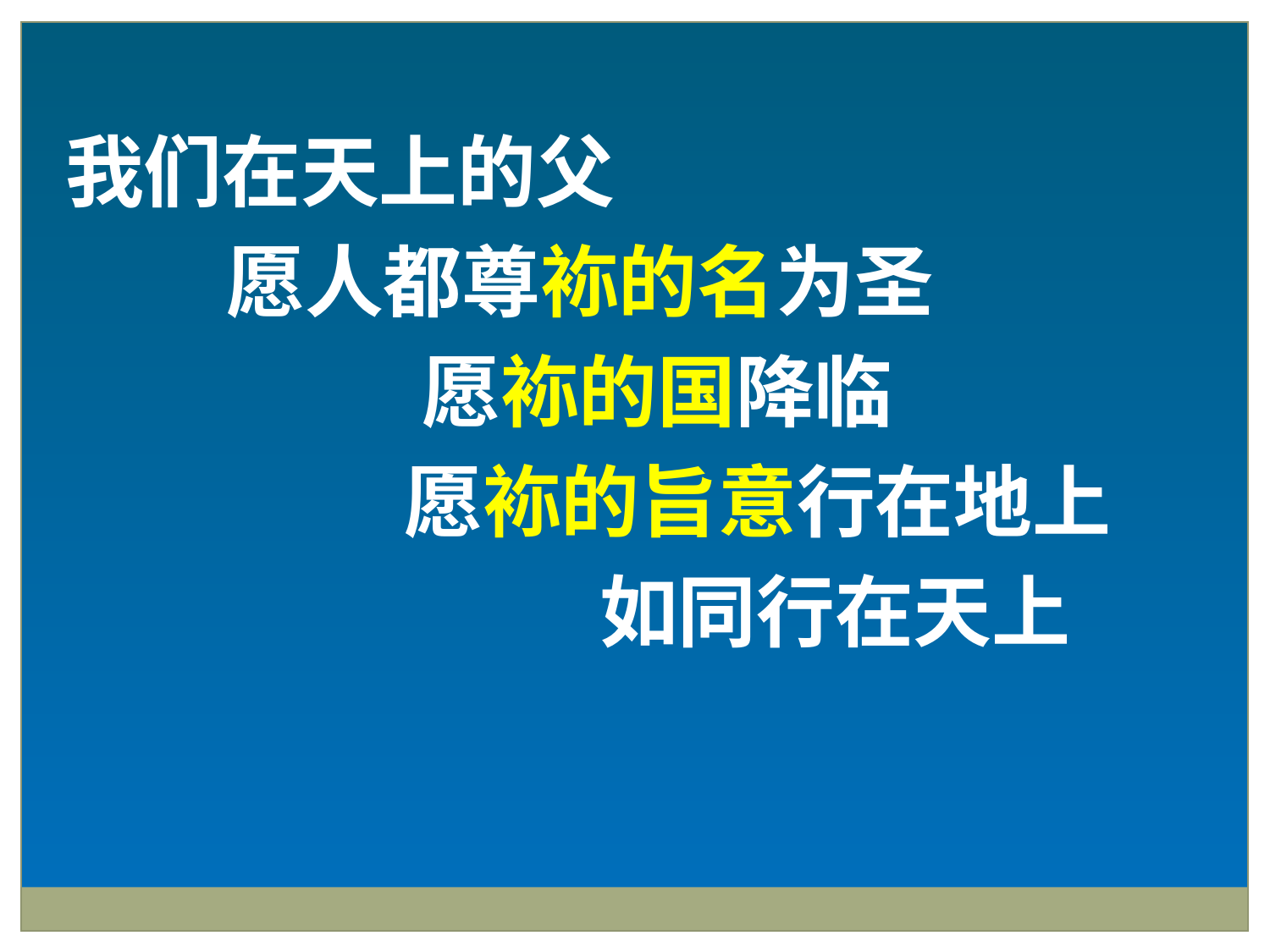

我们在天上的父
        愿人都尊袮的名为圣
                   愿袮的国降临
                  愿袮的旨意行在地上
                             如同行在天上